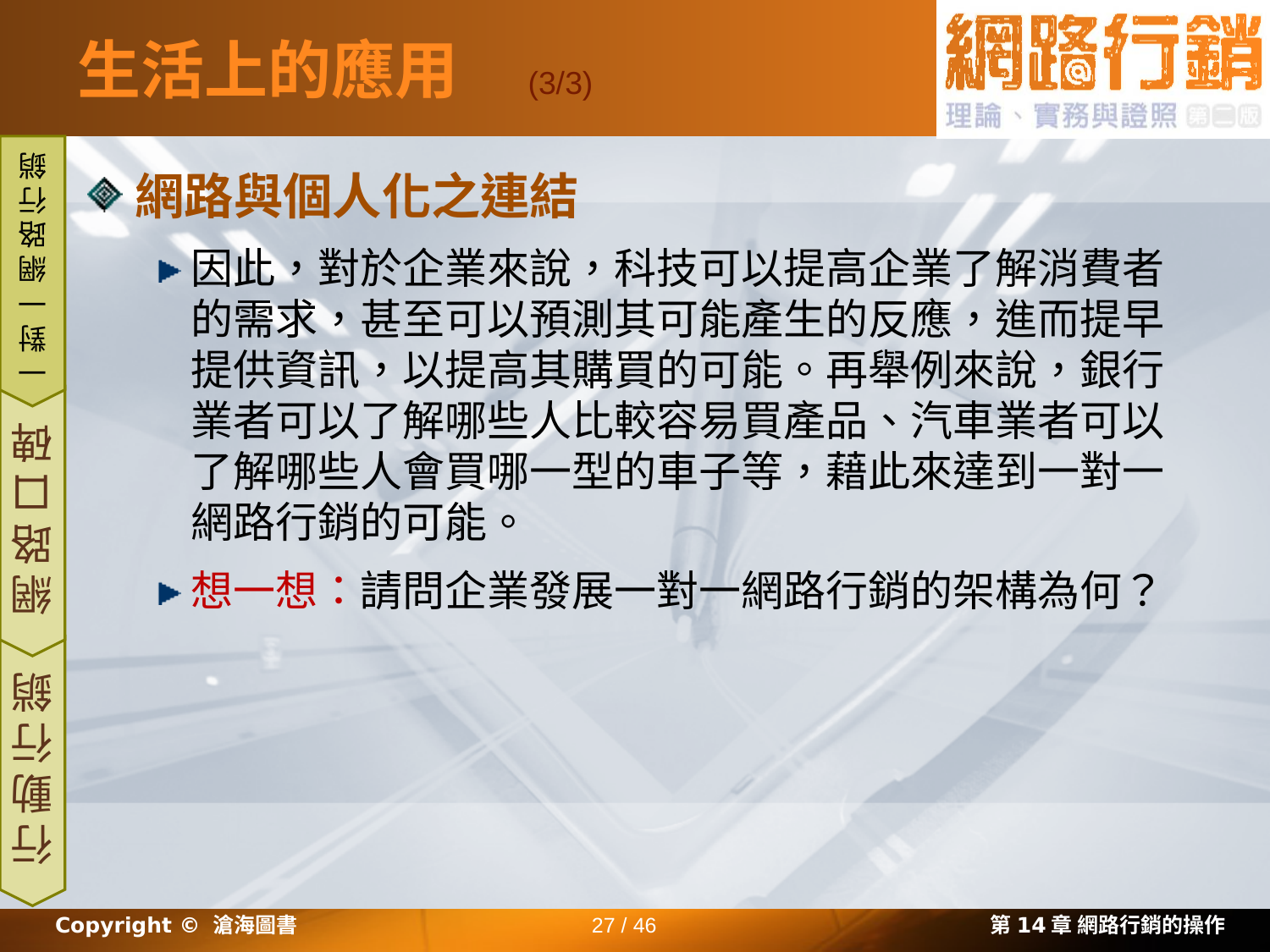

# 生活上的應用
(3/3)
網路與個人化之連結
因此，對於企業來說，科技可以提高企業了解消費者的需求，甚至可以預測其可能產生的反應，進而提早提供資訊，以提高其購買的可能。再舉例來說，銀行業者可以了解哪些人比較容易買產品、汽車業者可以了解哪些人會買哪一型的車子等，藉此來達到一對一網路行銷的可能。
想一想：請問企業發展一對一網路行銷的架構為何？
一對一網路行銷
網路口碑
行動行銷
Copyright © 滄海圖書
27 / 46
第14章 網路行銷的操作